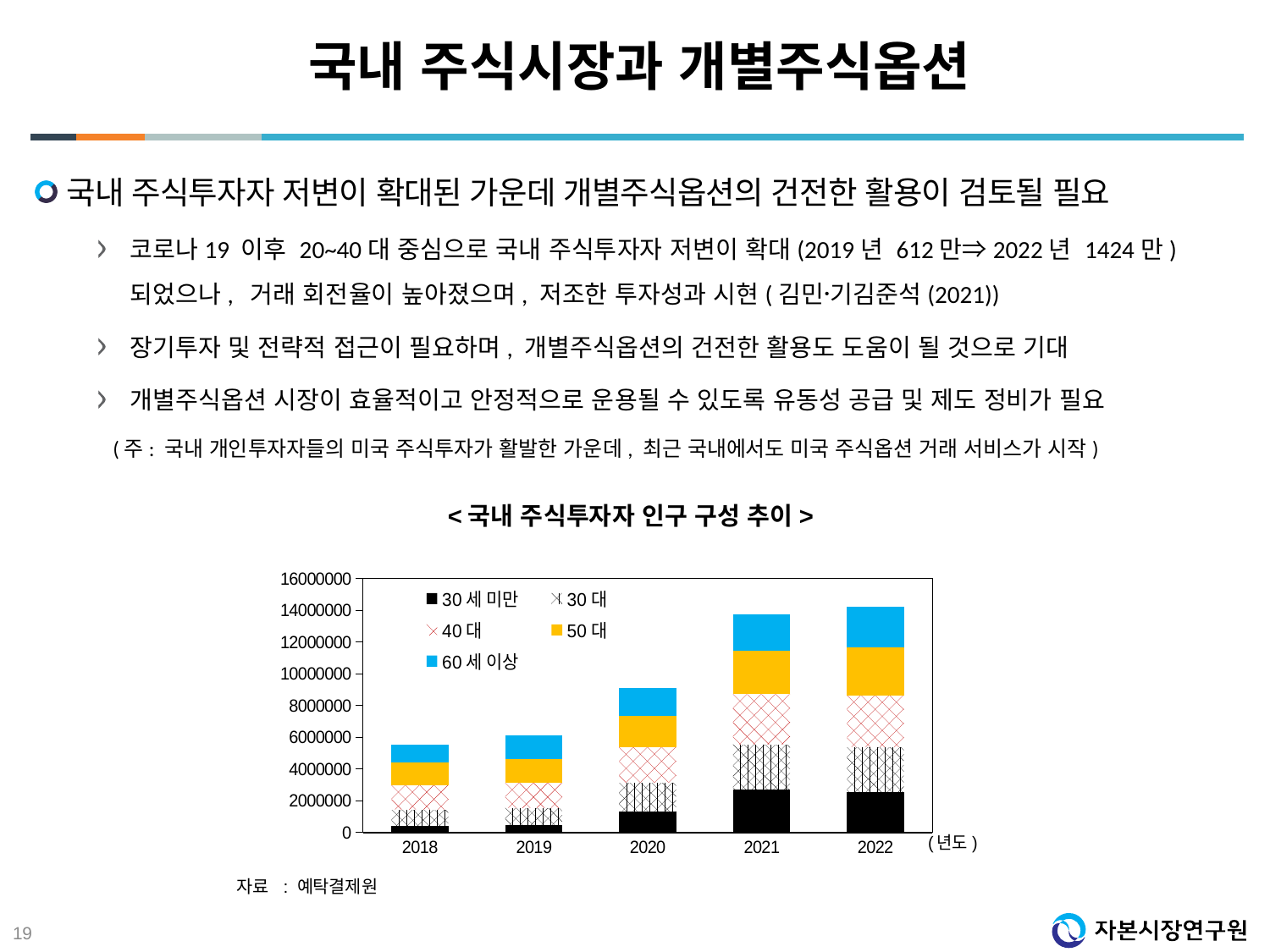

# 국내 주식시장과 개별주식옵션
국내 주식투자자 저변이 확대된 가운데 개별주식옵션의 건전한 활용이 검토될 필요
코로나19 이후 20~40대 중심으로 국내 주식투자자 저변이 확대(2019년 612만⇒2022년 1424만)  되었으나,  거래 회전율이 높아졌으며, 저조한 투자성과 시현(김민기〮김준석(2021))
장기투자 및 전략적 접근이 필요하며, 개별주식옵션의 건전한 활용도 도움이 될 것으로 기대
개별주식옵션 시장이 효율적이고 안정적으로 운용될 수 있도록 유동성 공급 및 제도 정비가 필요
   (주: 국내 개인투자자들의 미국 주식투자가 활발한 가운데, 최근 국내에서도 미국 주식옵션 거래 서비스가 시작)
<국내 주식투자자 인구 구성 추이>

### Chart

| Category | 30세 미만 | 30대 | 40대 | 50대 | 60세 이상 |
|---|---|---|---|---|---|
| 2018 | 409722.0 | 1041910.0 | 1533553.0 | 1427594.0 | 1142876.0 |
| 2019 | 480522.0 | 1072120.0 | 1576373.0 | 1510653.0 | 1476813.0 |
| 2020 | 1344796.0 | 1812487.0 | 2214905.0 | 1980018.0 | 1755022.0 |
| 2021 | 2699126.0 | 2856757.0 | 3165661.0 | 2754873.0 | 2260286.0 |
| 2022 | 2556695.0 | 2835700.0 | 3265696.0 | 3022857.0 | 2560258.0 |
자료  : 예탁결제원
19